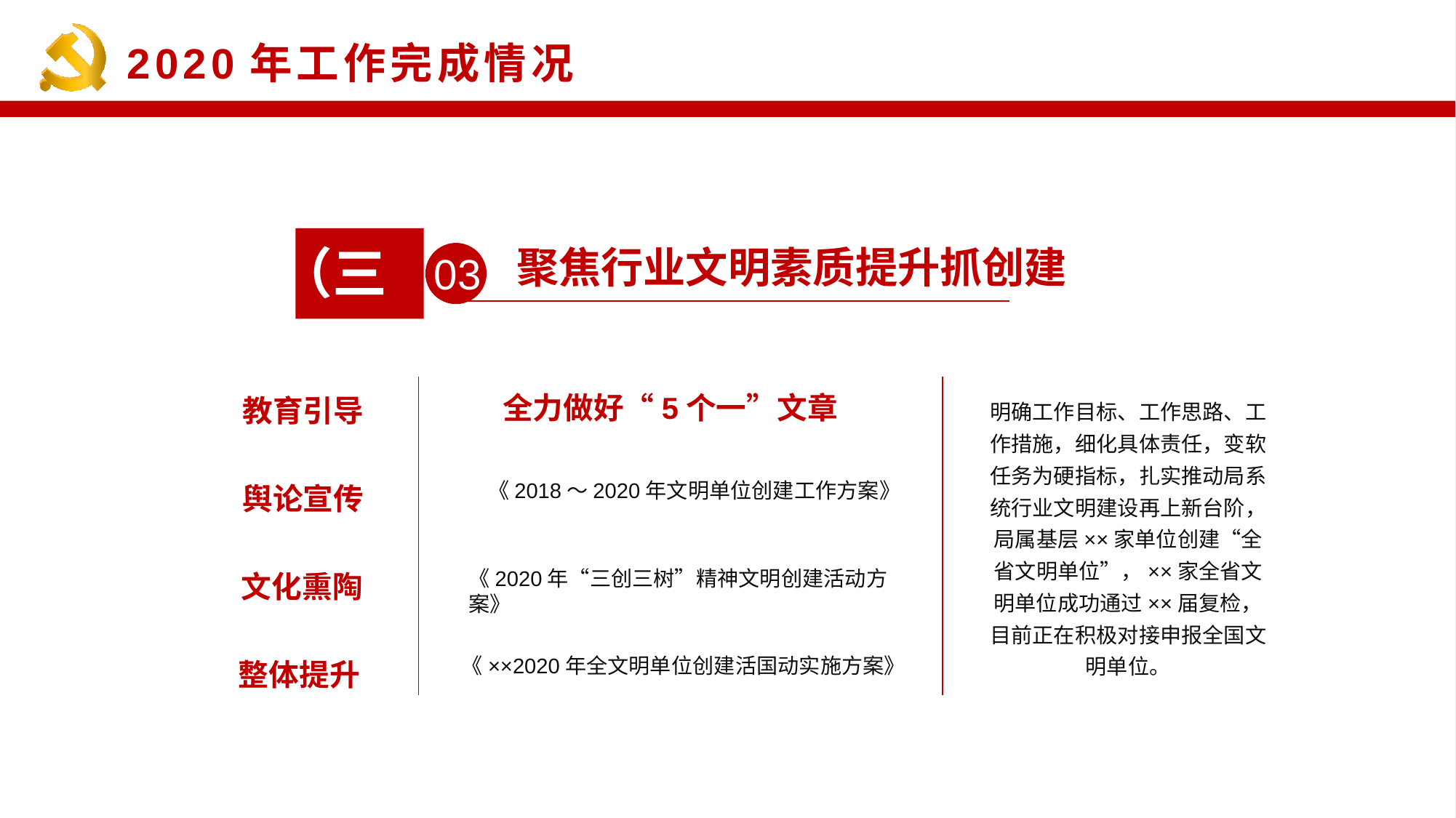

第一部分      2020年工作完成情况

（三）
03

聚焦行业文明素质提升抓创建
全力做好“5个一”文章
《2018～2020年文明单位创建工作方案》
《2020年“三创三树”精神文明创建活动方案》
《××2020年全文明单位创建活国动实施方案》
明确工作目标、工作思路、工作措施，细化具体责任，变软任务为硬指标，扎实推动局系统行业文明建设再上新台阶，局属基层××家单位创建“全省文明单位”，××家全省文明单位成功通过××届复检，目前正在积极对接申报全国文明单位。
教育引导
舆论宣传
文化熏陶
整体提升